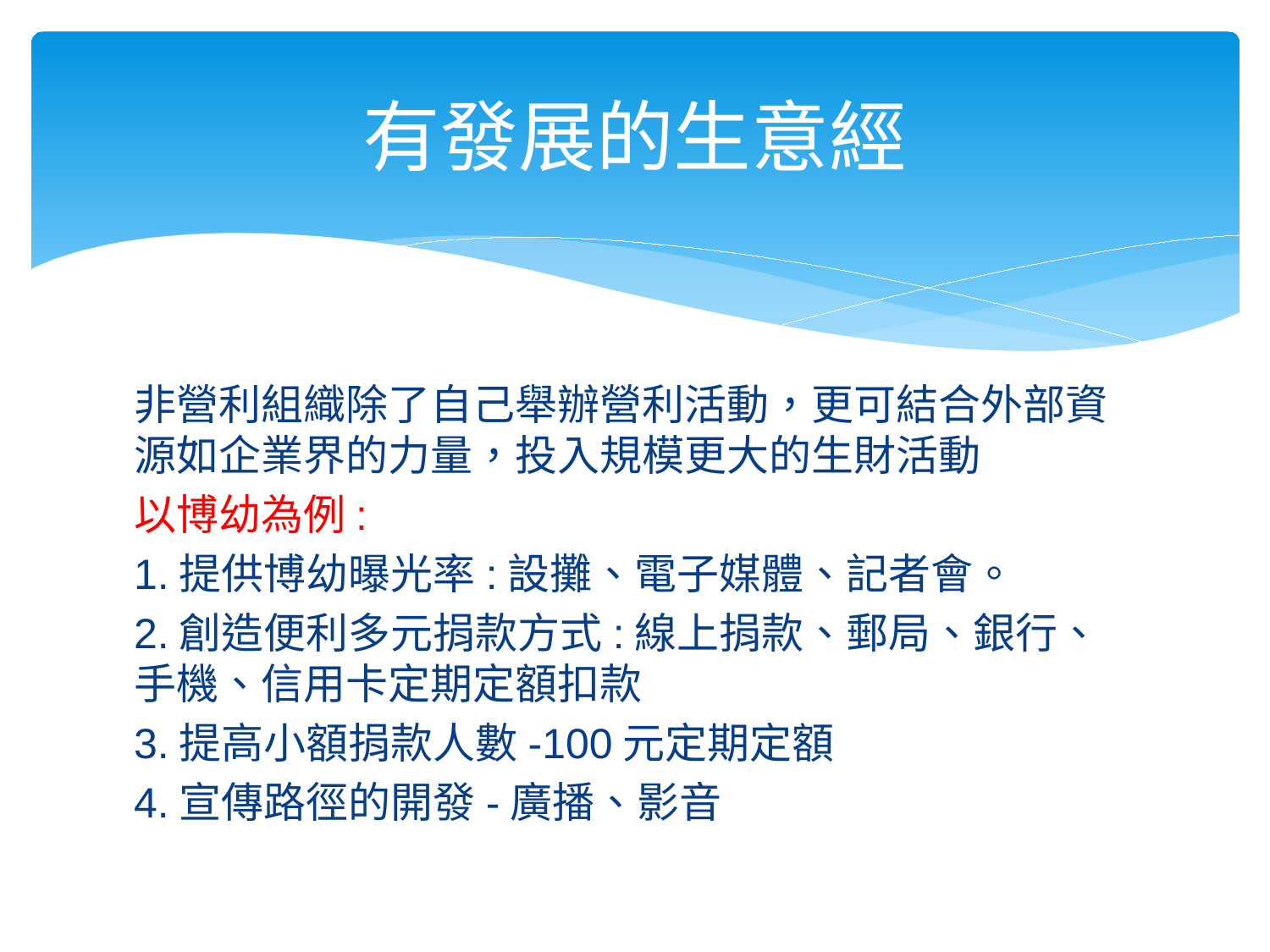

# 有發展的生意經
非營利組織除了自己舉辦營利活動，更可結合外部資源如企業界的力量，投入規模更大的生財活動
以博幼為例:
1.提供博幼曝光率:設攤、電子媒體、記者會。
2.創造便利多元捐款方式:線上捐款、郵局、銀行、手機、信用卡定期定額扣款
3.提高小額捐款人數-100元定期定額
4.宣傳路徑的開發-廣播、影音